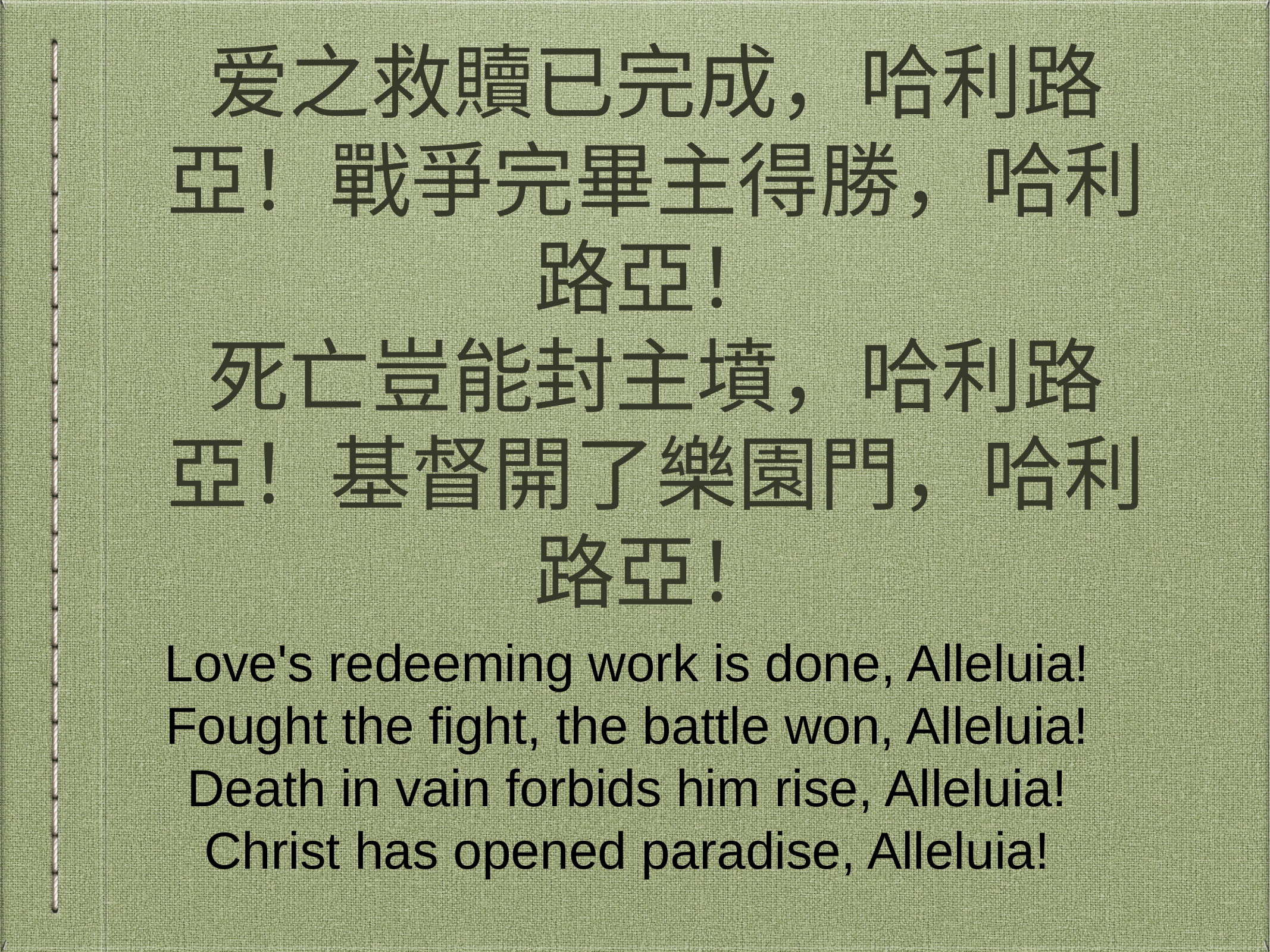

# 爱之救贖已完成，哈利路亞！戰爭完畢主得勝，哈利路亞！
死亡豈能封主墳，哈利路亞！基督開了樂園門，哈利路亞！
Love's redeeming work is done, Alleluia!
Fought the fight, the battle won, Alleluia!
Death in vain forbids him rise, Alleluia!
Christ has opened paradise, Alleluia!
5